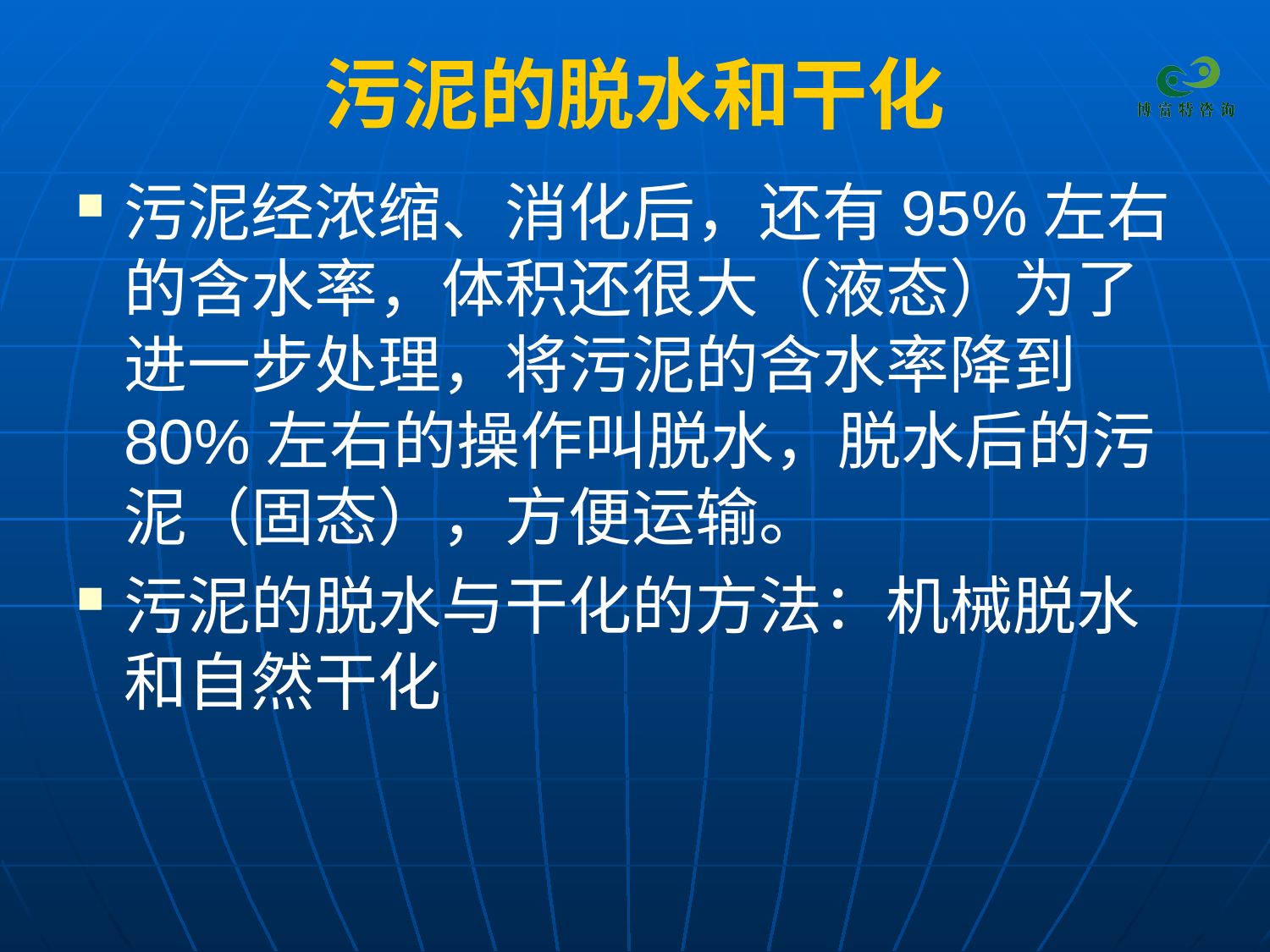

# 污泥的脱水和干化
污泥经浓缩、消化后，还有95%左右的含水率，体积还很大（液态）为了进一步处理，将污泥的含水率降到80%左右的操作叫脱水，脱水后的污泥（固态），方便运输。
污泥的脱水与干化的方法：机械脱水和自然干化